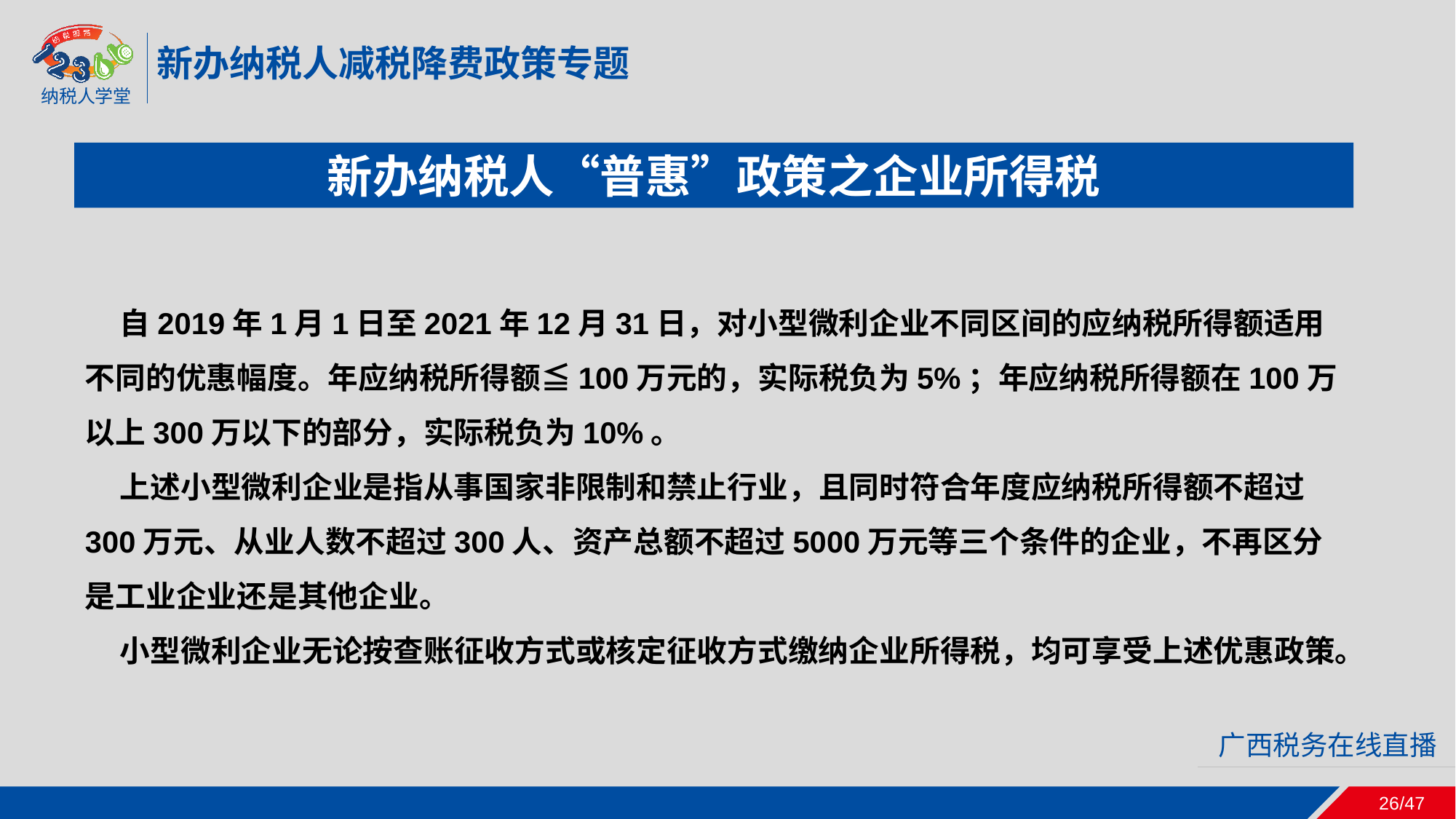

新办纳税人减税降费政策专题
新办纳税人“普惠”政策之企业所得税

    自2019年1月1日至2021年12月31日，对小型微利企业不同区间的应纳税所得额适用不同的优惠幅度。年应纳税所得额≦100万元的，实际税负为5%；年应纳税所得额在100万以上300万以下的部分，实际税负为10%。
    上述小型微利企业是指从事国家非限制和禁止行业，且同时符合年度应纳税所得额不超过300万元、从业人数不超过300人、资产总额不超过5000万元等三个条件的企业，不再区分是工业企业还是其他企业。
    小型微利企业无论按查账征收方式或核定征收方式缴纳企业所得税，均可享受上述优惠政策。